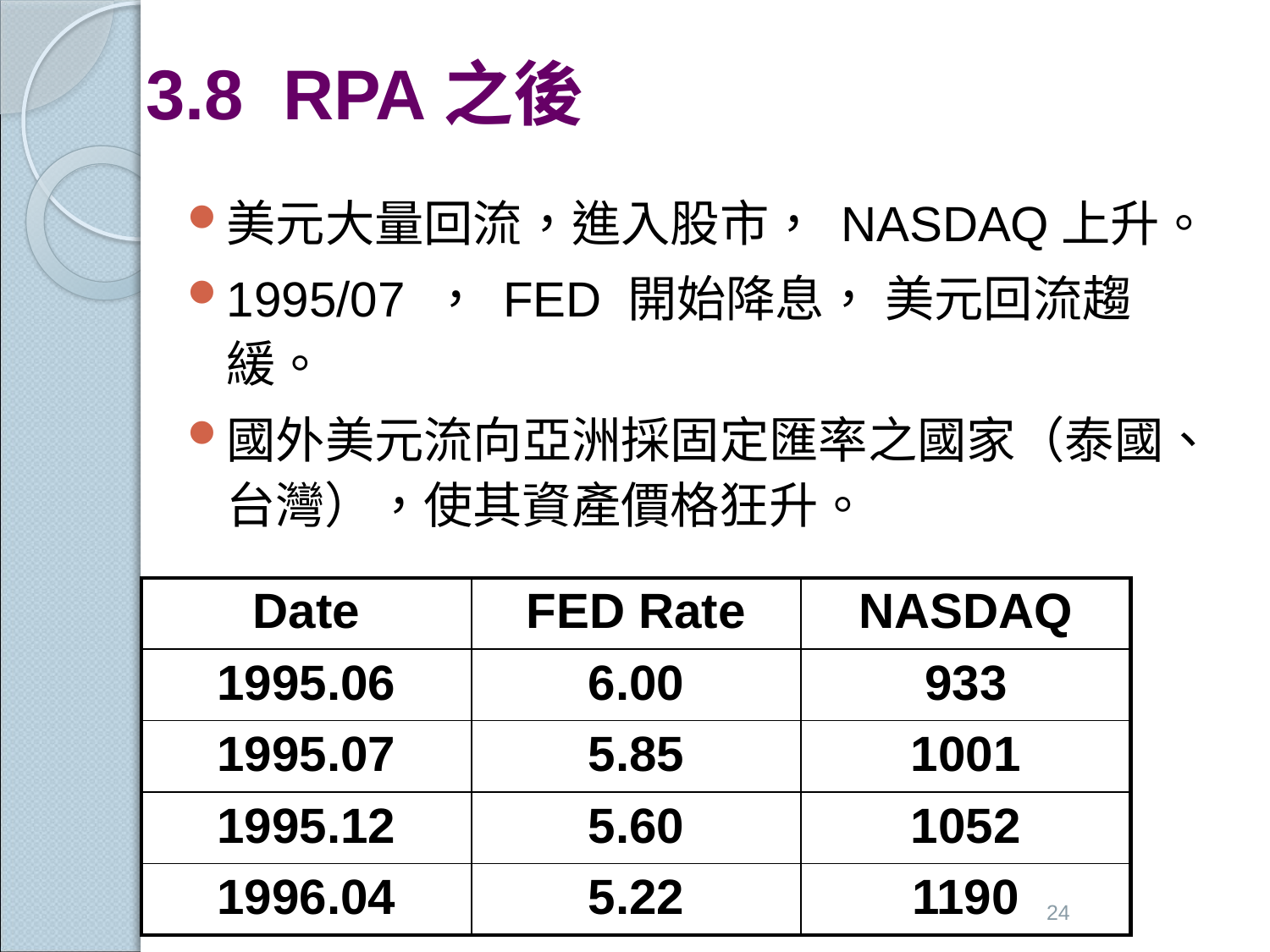

# 3.8  RPA之後
美元大量回流，進入股市， NASDAQ上升。
1995/07 ， FED 開始降息， 美元回流趨緩。
國外美元流向亞洲採固定匯率之國家（泰國、台灣），使其資產價格狂升。
| Date | FED Rate | NASDAQ |
| --- | --- | --- |
| 1995.06 | 6.00 | 933 |
| 1995.07 | 5.85 | 1001 |
| 1995.12 | 5.60 | 1052 |
| 1996.04 | 5.22 | 1190 |
24